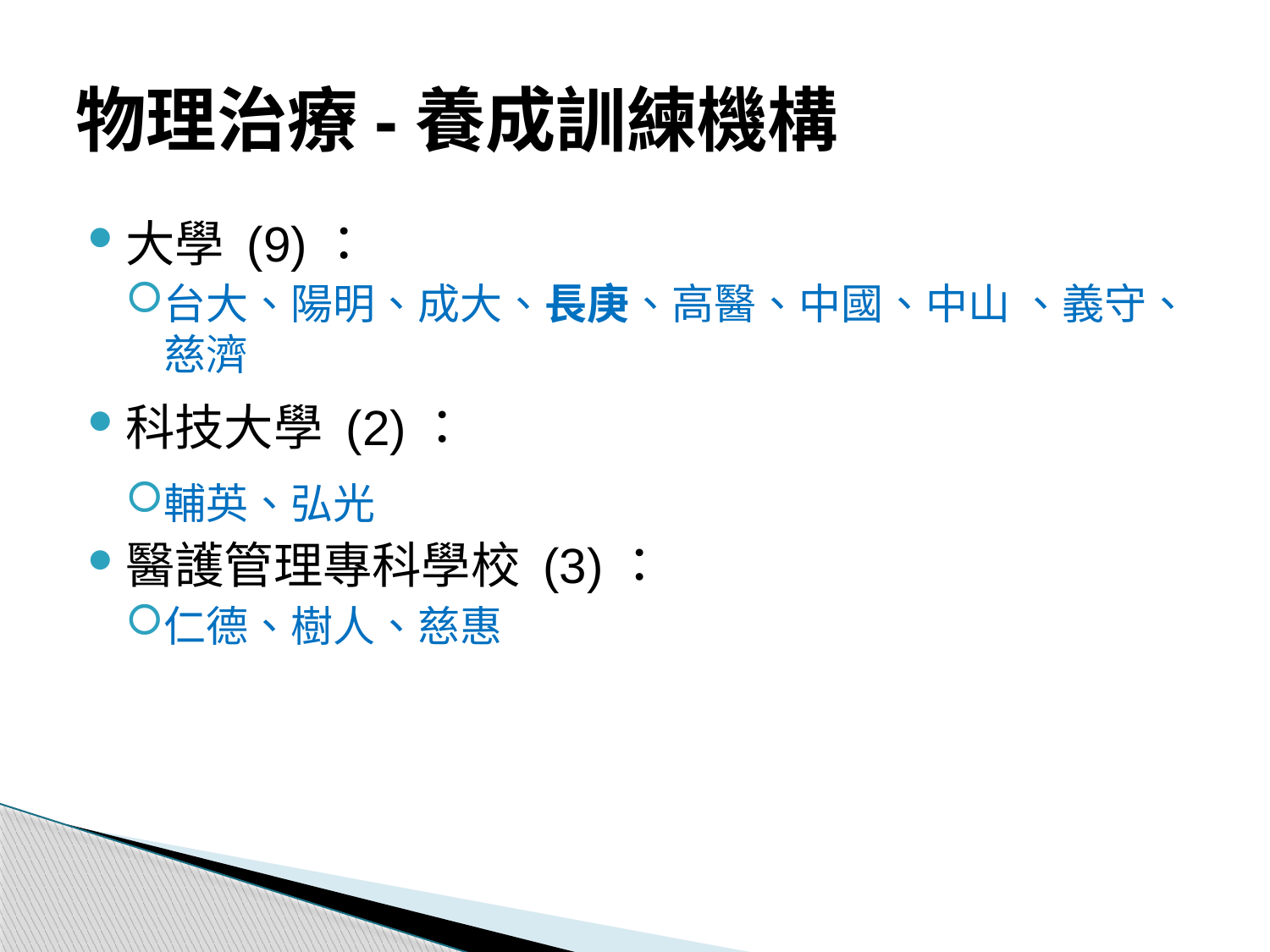

# 物理治療-養成訓練機構
大學 (9)：
台大、陽明、成大、長庚、高醫、中國、中山 、義守、慈濟
科技大學 (2)：
輔英、弘光
醫護管理專科學校 (3)：
仁德、樹人、慈惠
16